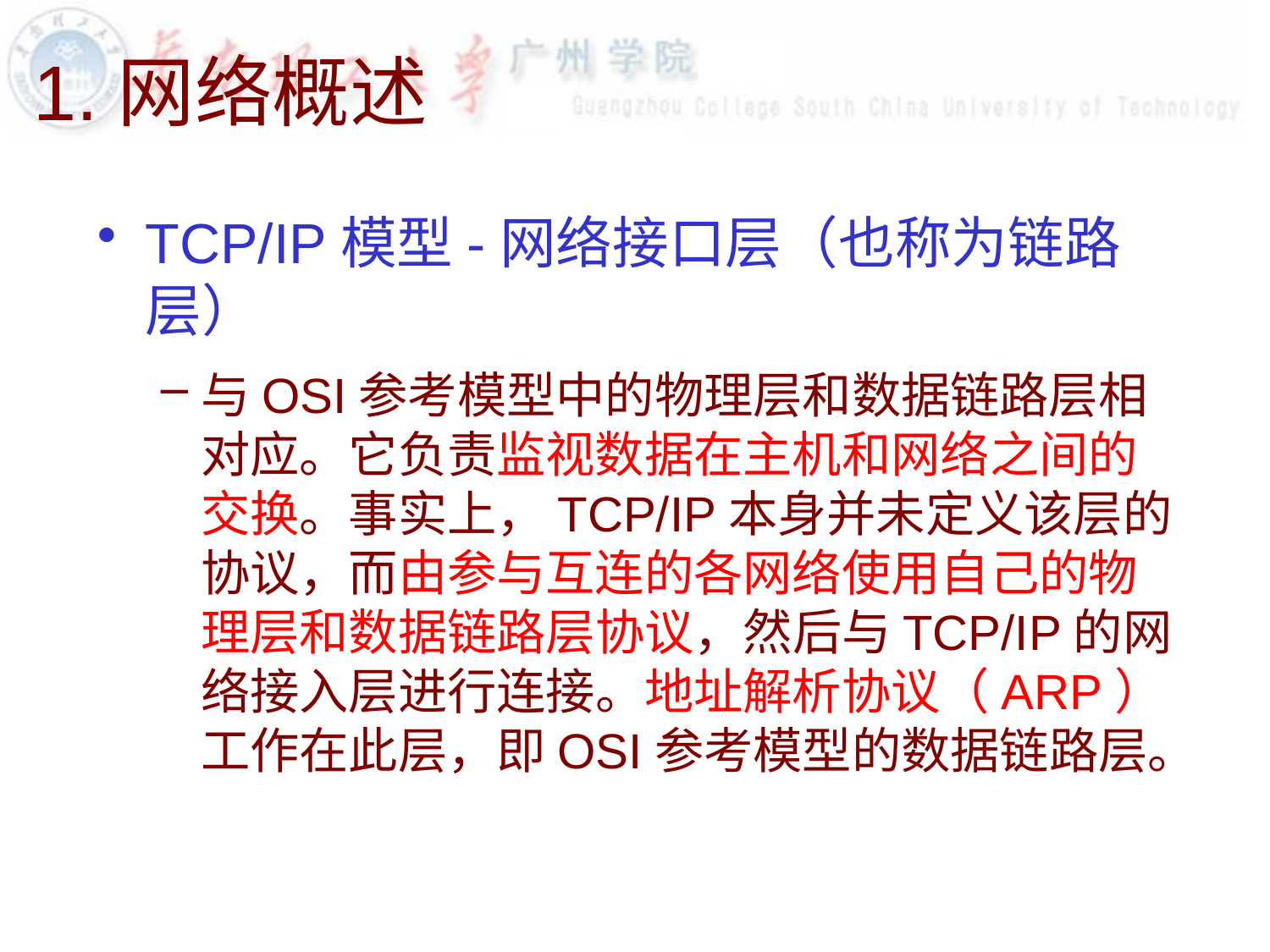

# 1.网络概述
TCP/IP模型-网络接口层（也称为链路层）
与OSI参考模型中的物理层和数据链路层相对应。它负责监视数据在主机和网络之间的交换。事实上，TCP/IP本身并未定义该层的协议，而由参与互连的各网络使用自己的物理层和数据链路层协议，然后与TCP/IP的网络接入层进行连接。地址解析协议（ARP）工作在此层，即OSI参考模型的数据链路层。